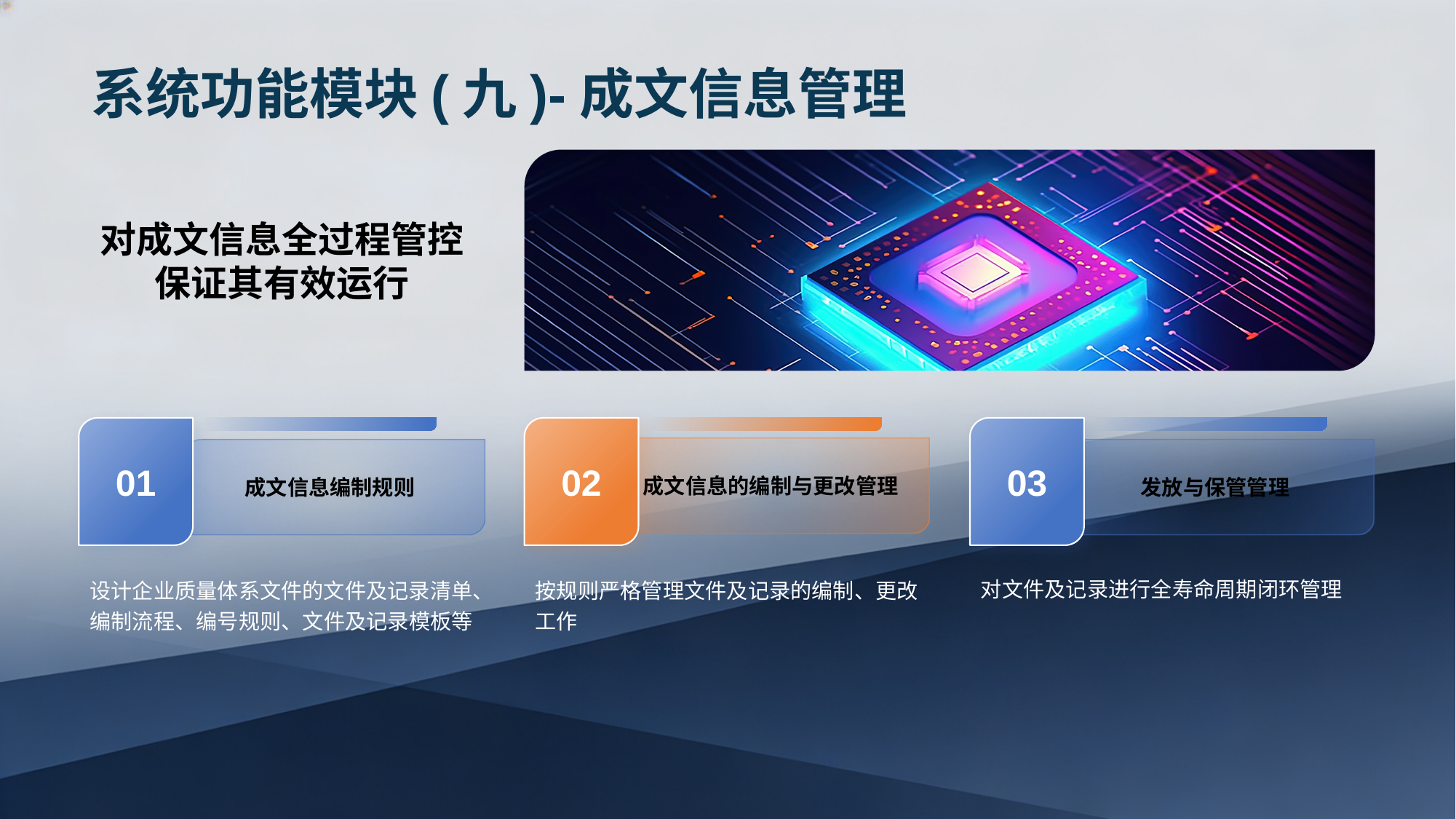

系统功能模块(九)-成文信息管理

对成文信息全过程管控保证其有效运行

01

02

03

成文信息的编制与更改管理
发放与保管管理
成文信息编制规则
对文件及记录进行全寿命周期闭环管理
设计企业质量体系文件的文件及记录清单、编制流程、编号规则、文件及记录模板等
按规则严格管理文件及记录的编制、更改工作